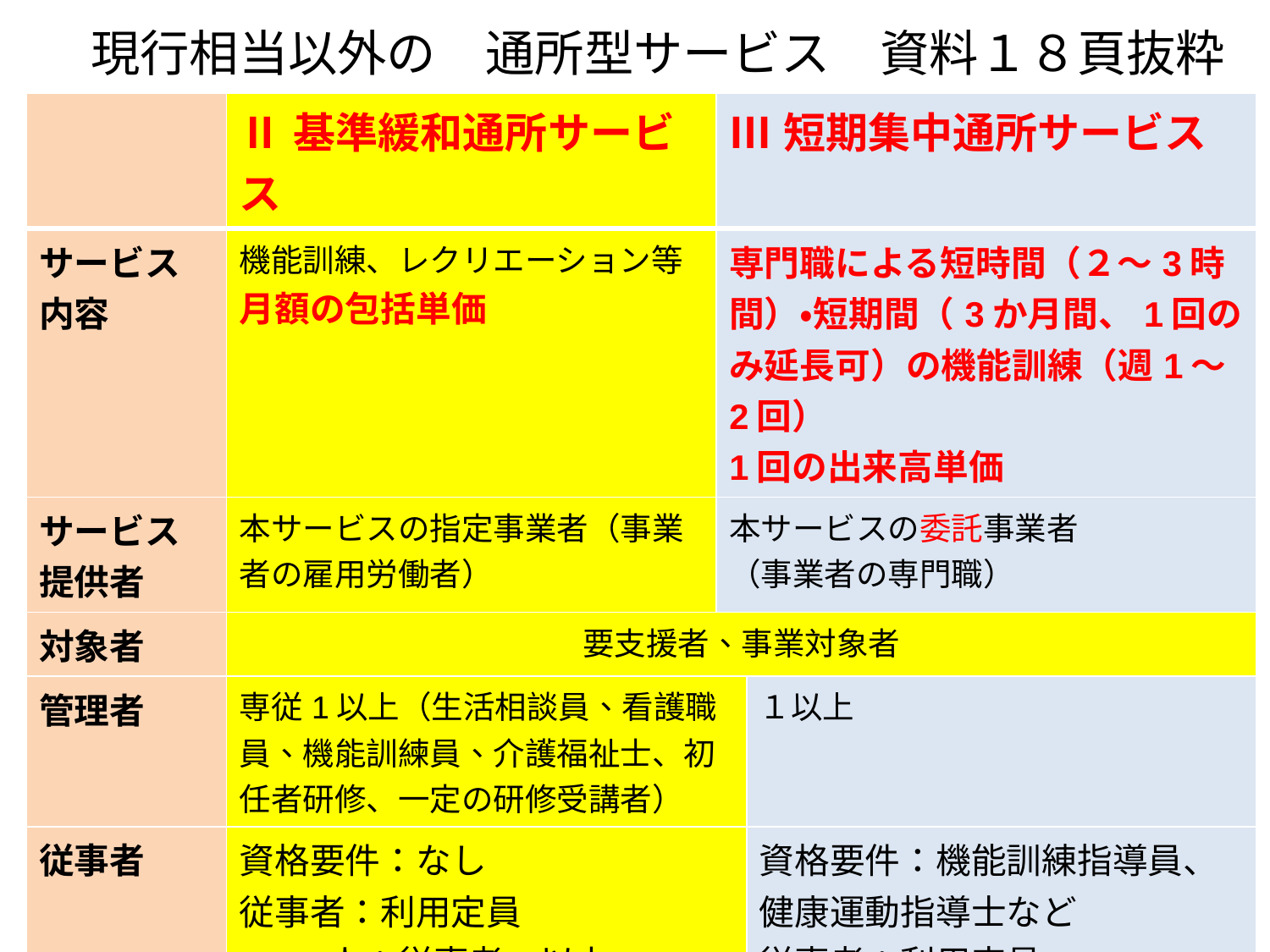

現行相当以外の　通所型サービス　資料１８頁抜粋
|  | Ⅱ基準緩和通所サービス | Ⅲ短期集中通所サービス |  |
| --- | --- | --- | --- |
| サービス内容 | 機能訓練、レクリエーション等 月額の包括単価 | 専門職による短時間（２～3時間）・短期間（3か月間、1回のみ延長可）の機能訓練（週1～2回） 1回の出来高単価 |  |
| サービス提供者 | 本サービスの指定事業者（事業者の雇用労働者） | 本サービスの委託事業者 （事業者の専門職） |  |
| 対象者 | 要支援者、事業対象者 |  |  |
| 管理者 | 専従1以上（生活相談員、看護職員、機能訓練員、介護福祉士、初任者研修、一定の研修受講者） |  | １以上 |
| 従事者 | 資格要件：なし 従事者：利用定員 ～15人：従事者1以上 15人～：利用者1人に必要数 |  | 資格要件：機能訓練指導員、健康運動指導士など 従事者：利用定員 10人に対して1人以上 |
| 生活相談員・看護職員・機能訓練指導員 | ― |  | — |